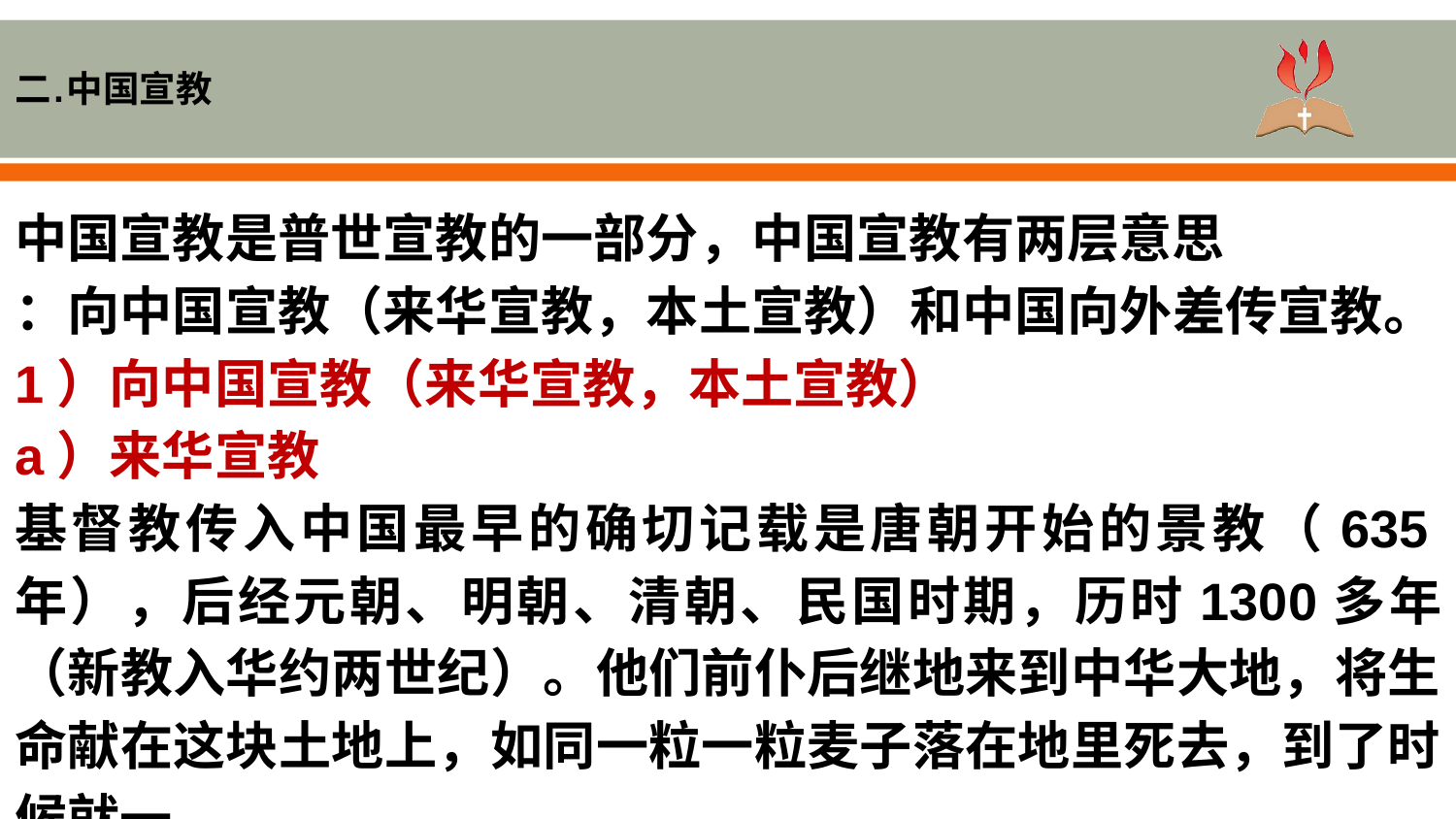

二.中国宣教
中国宣教是普世宣教的一部分，中国宣教有两层意思
：向中国宣教（来华宣教，本土宣教）和中国向外差传宣教。
1）向中国宣教（来华宣教，本土宣教）
a）来华宣教
基督教传入中国最早的确切记载是唐朝开始的景教（635年），后经元朝、明朝、清朝、民国时期，历时1300多年（新教入华约两世纪）。他们前仆后继地来到中华大地，将生命献在这块土地上，如同一粒一粒麦子落在地里死去，到了时候就一